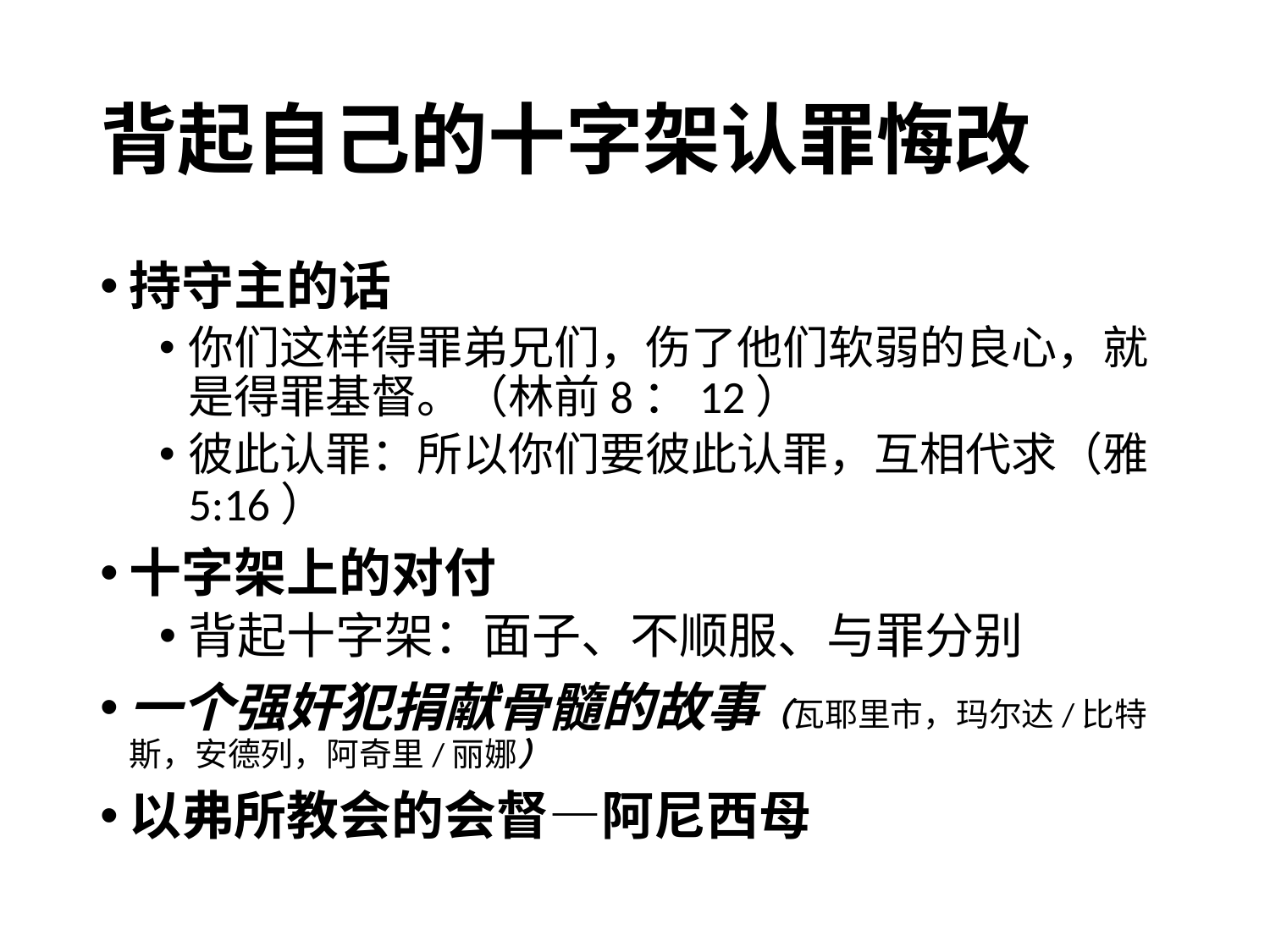

# 背起自己的十字架认罪悔改
持守主的话
你们这样得罪弟兄们，伤了他们软弱的良心，就是得罪基督。（林前8：12）
彼此认罪：所以你们要彼此认罪，互相代求（雅5:16）
十字架上的对付
背起十字架：面子、不顺服、与罪分别
一个强奸犯捐献骨髓的故事（瓦耶里市，玛尔达/比特斯，安德列，阿奇里/丽娜）
以弗所教会的会督—阿尼西母